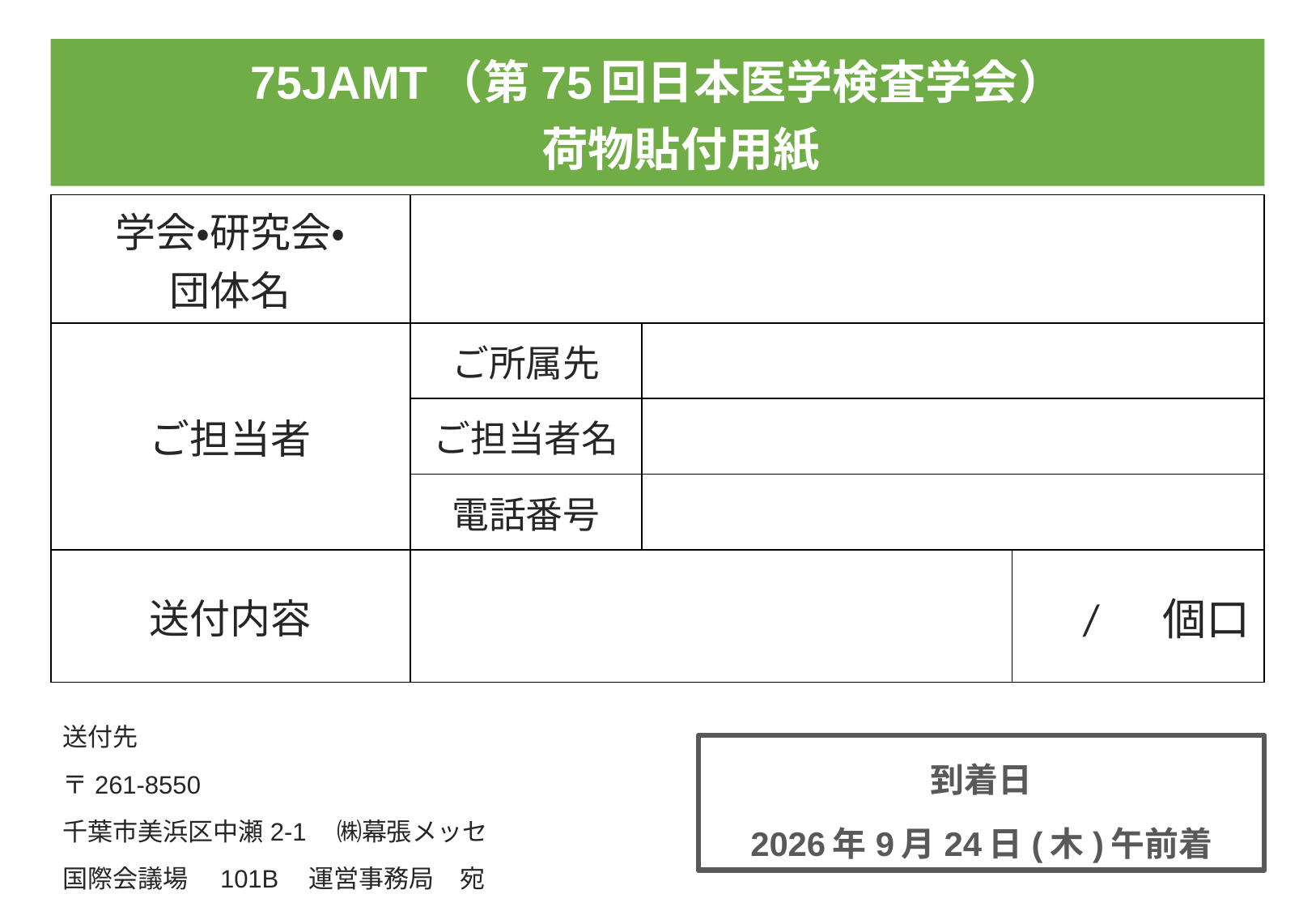

# 75JAMT（第75回日本医学検査学会） 　荷物貼付用紙
| 学会・研究会・ 団体名 |  |  |  |
| --- | --- | --- | --- |
| ご担当者 | ご所属先 |  |  |
|  | ご担当者名 |  |  |
|  | 電話番号 |  |  |
| 送付内容 |  |  | / 　個口 |
送付先
〒261-8550
千葉市美浜区中瀬2-1　㈱幕張メッセ
国際会議場　101B　運営事務局　宛
到着日
2026年9月24日(木)午前着